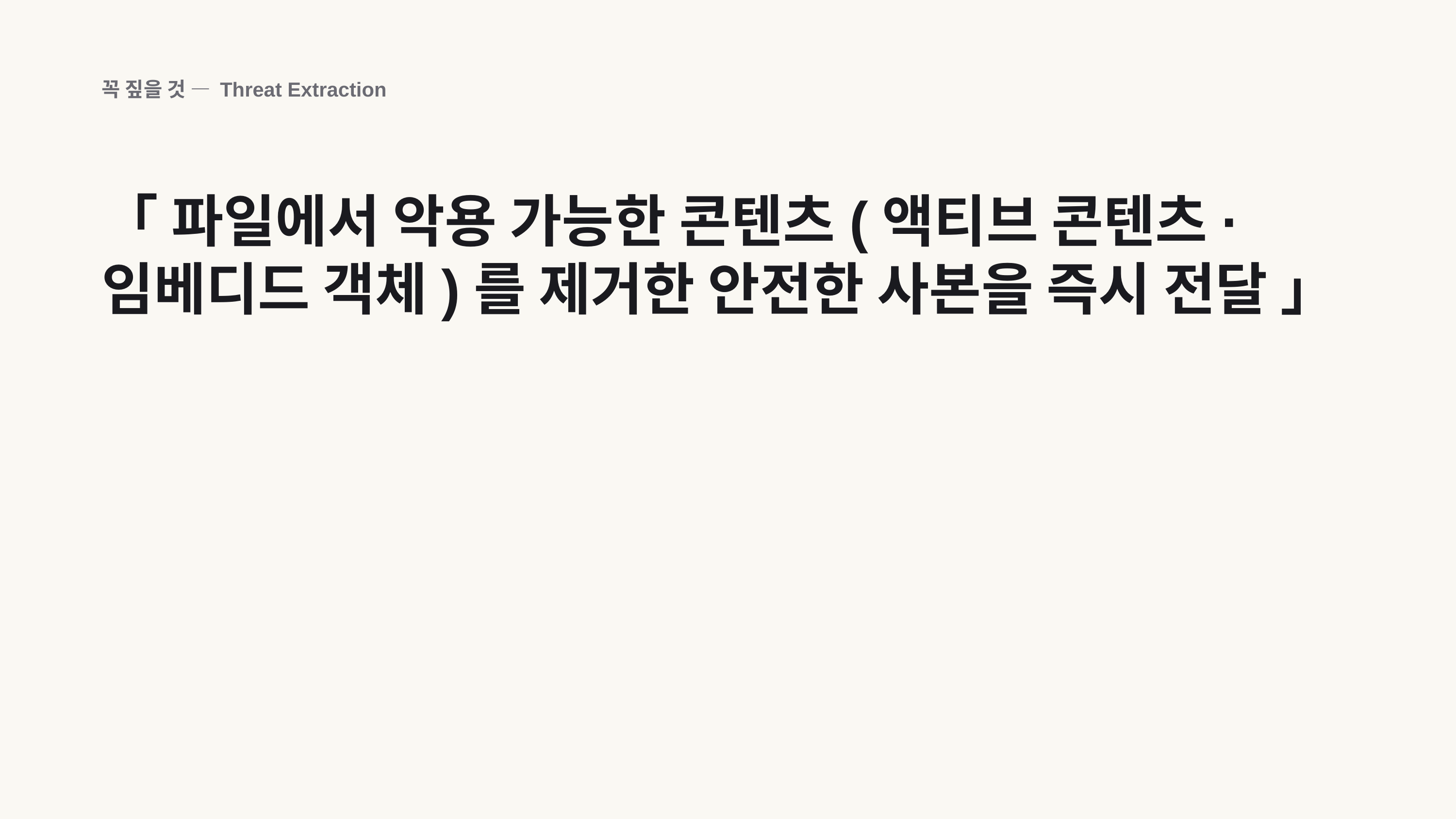

꼭 짚을 것 — Threat Extraction
「 파일에서 악용 가능한 콘텐츠(액티브 콘텐츠·임베디드 객체)를 제거한 안전한 사본을 즉시 전달 」